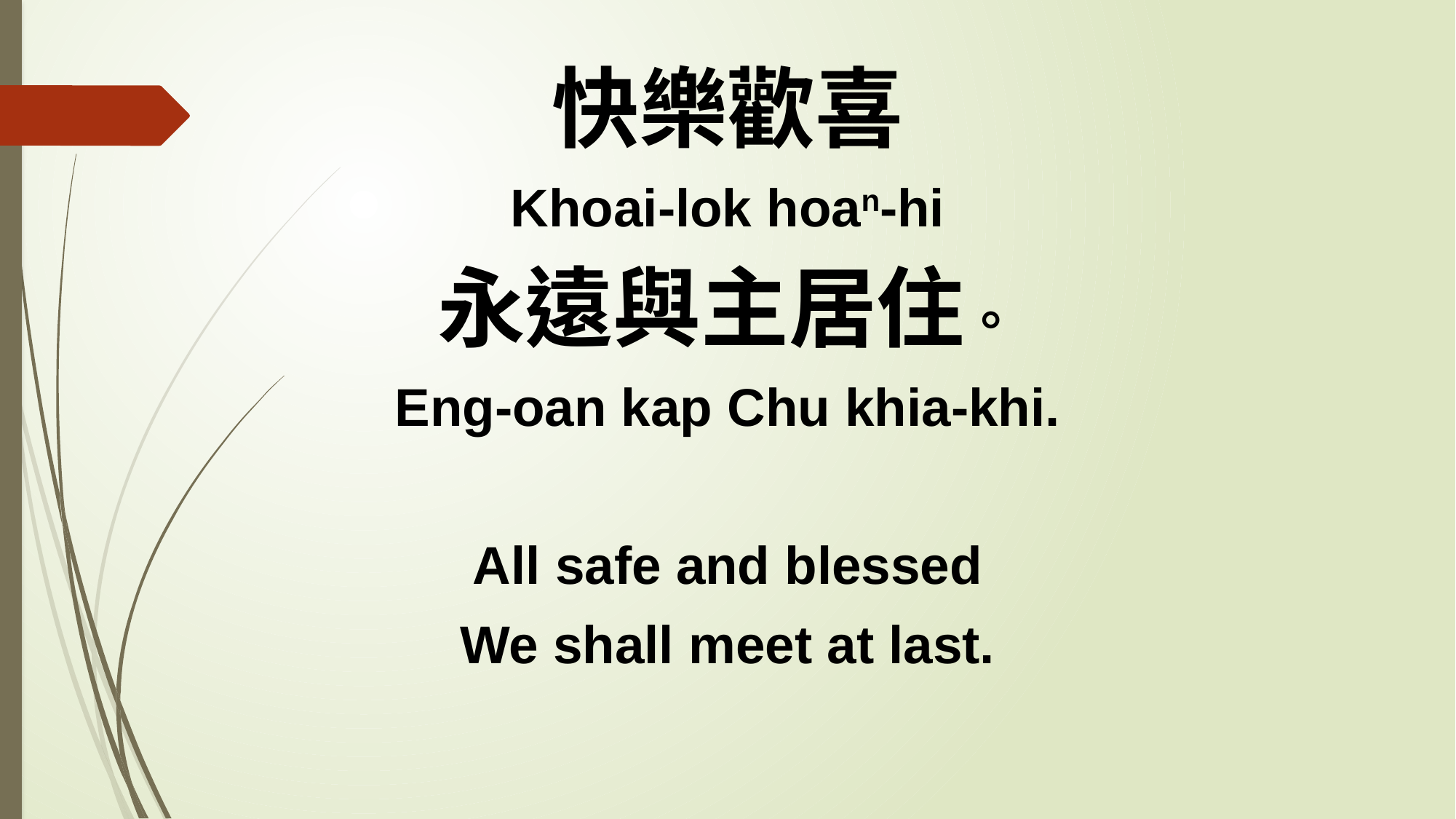

快樂歡喜
Khoai-lok hoan-hi
永遠與主居住。
Eng-oan kap Chu khia-khi.

All safe and blessed
We shall meet at last.